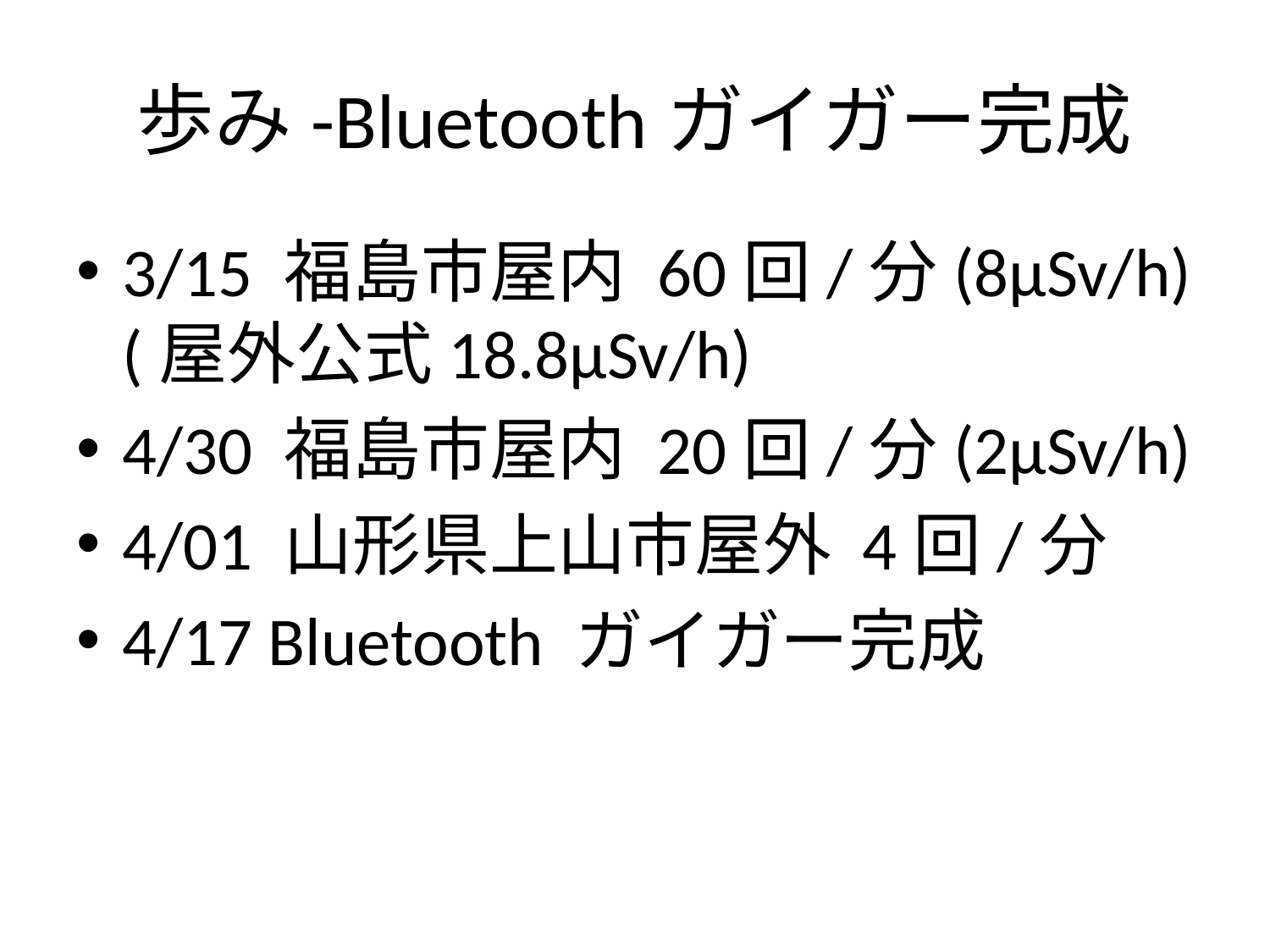

# 歩み-Bluetoothガイガー完成
3/15 福島市屋内 60回/分(8μSv/h)
(屋外公式18.8μSv/h)
4/30 福島市屋内 20回/分(2μSv/h)
4/01 山形県上山市屋外 4回/分
4/17 Bluetooth ガイガー完成